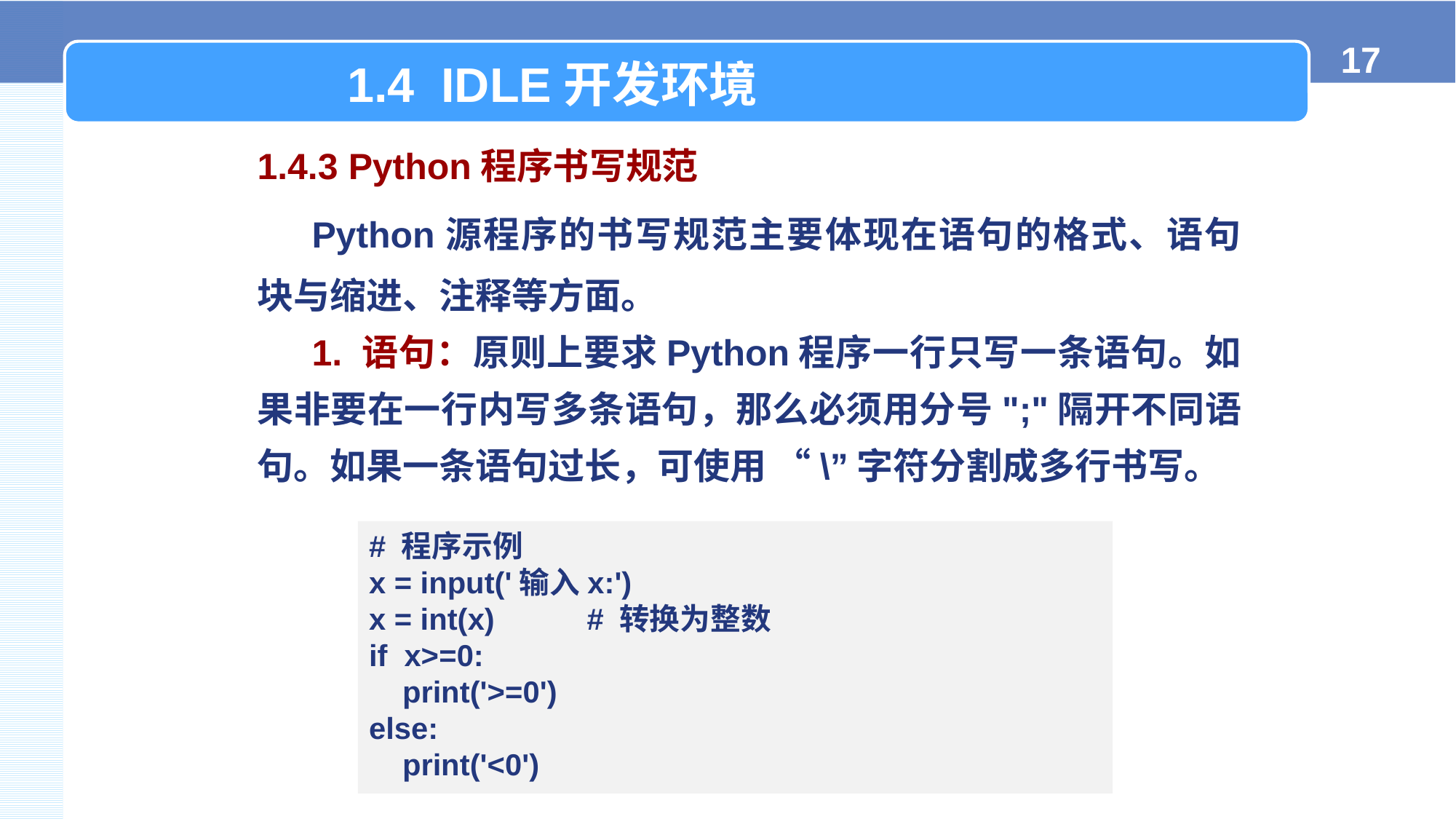

1.4  IDLE开发环境
1.4.3 Python程序书写规范
Python源程序的书写规范主要体现在语句的格式、语句块与缩进、注释等方面。
1. 语句：原则上要求Python程序一行只写一条语句。如果非要在一行内写多条语句，那么必须用分号";"隔开不同语句。如果一条语句过长，可使用 “\”字符分割成多行书写。

# 程序示例
x = input('输入x:')
x = int(x)           # 转换为整数
if  x>=0:
    print('>=0')
else:
    print('<0')